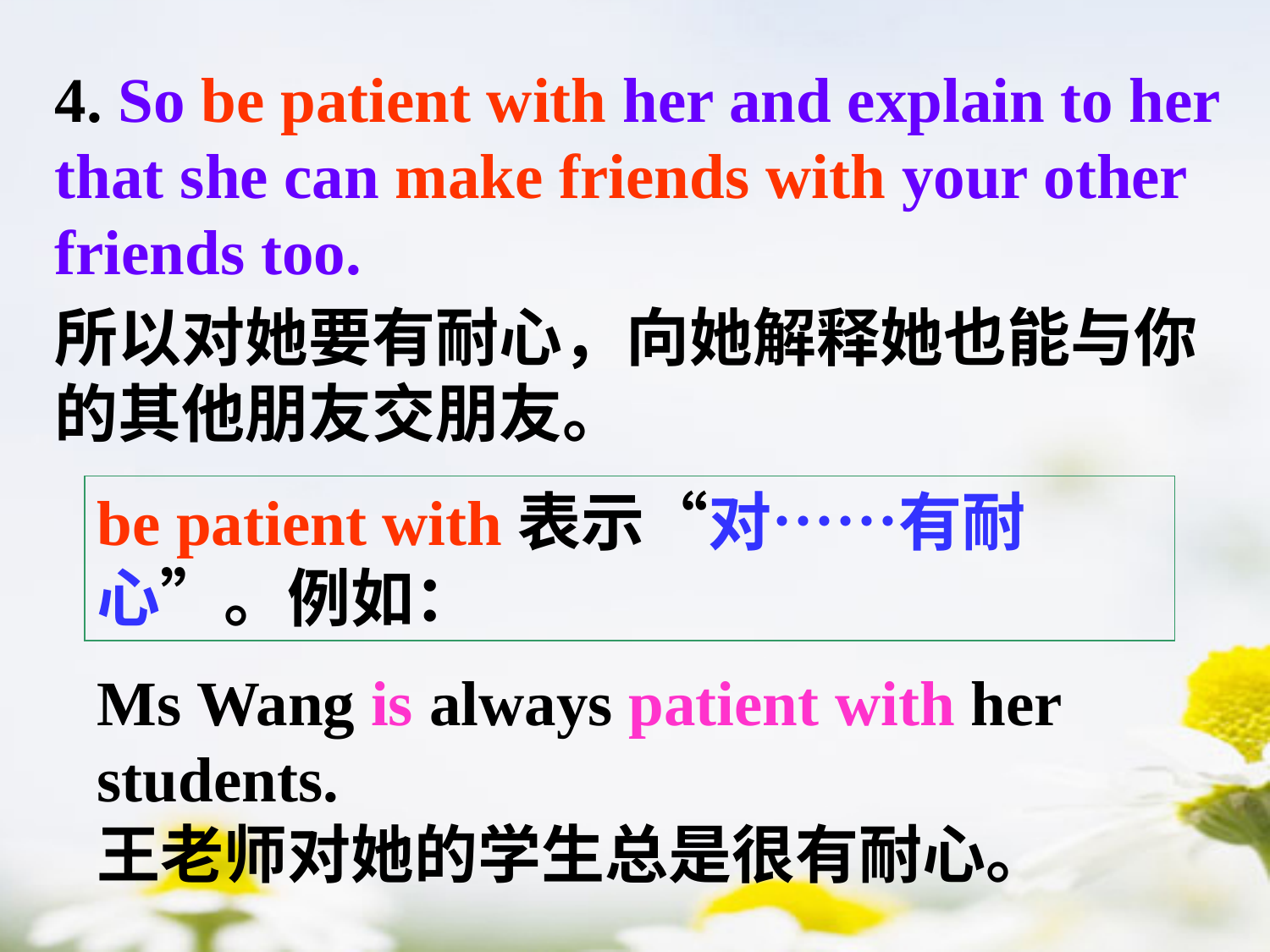

4. So be patient with her and explain to her that she can make friends with your other friends too.
所以对她要有耐心，向她解释她也能与你的其他朋友交朋友。
be patient with表示“对……有耐心”。例如：
Ms Wang is always patient with her students.
王老师对她的学生总是很有耐心。